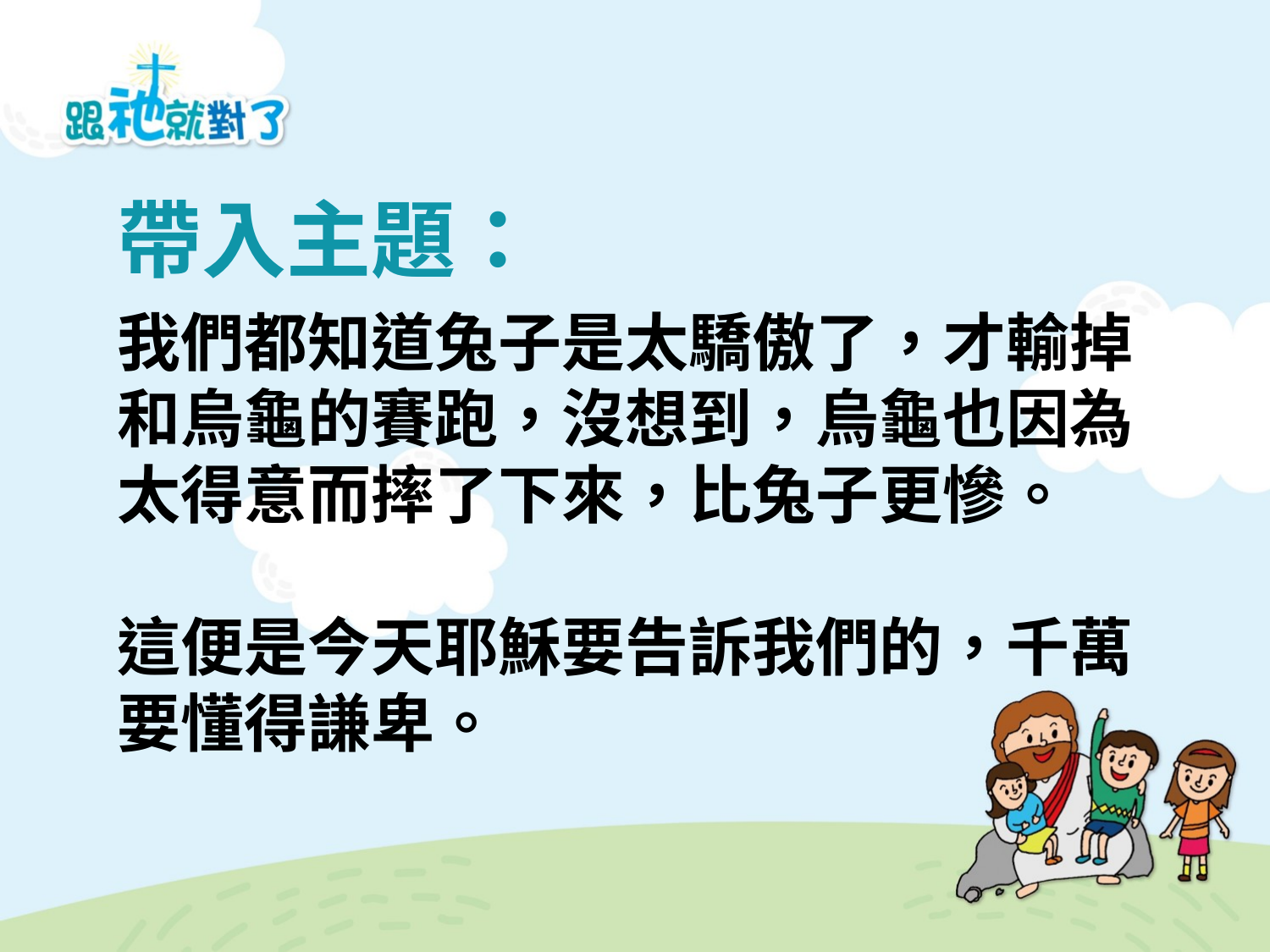

帶入主題：
我們都知道兔子是太驕傲了，才輸掉和烏龜的賽跑，沒想到，烏龜也因為太得意而摔了下來，比兔子更慘。

這便是今天耶穌要告訴我們的，千萬要懂得謙卑。